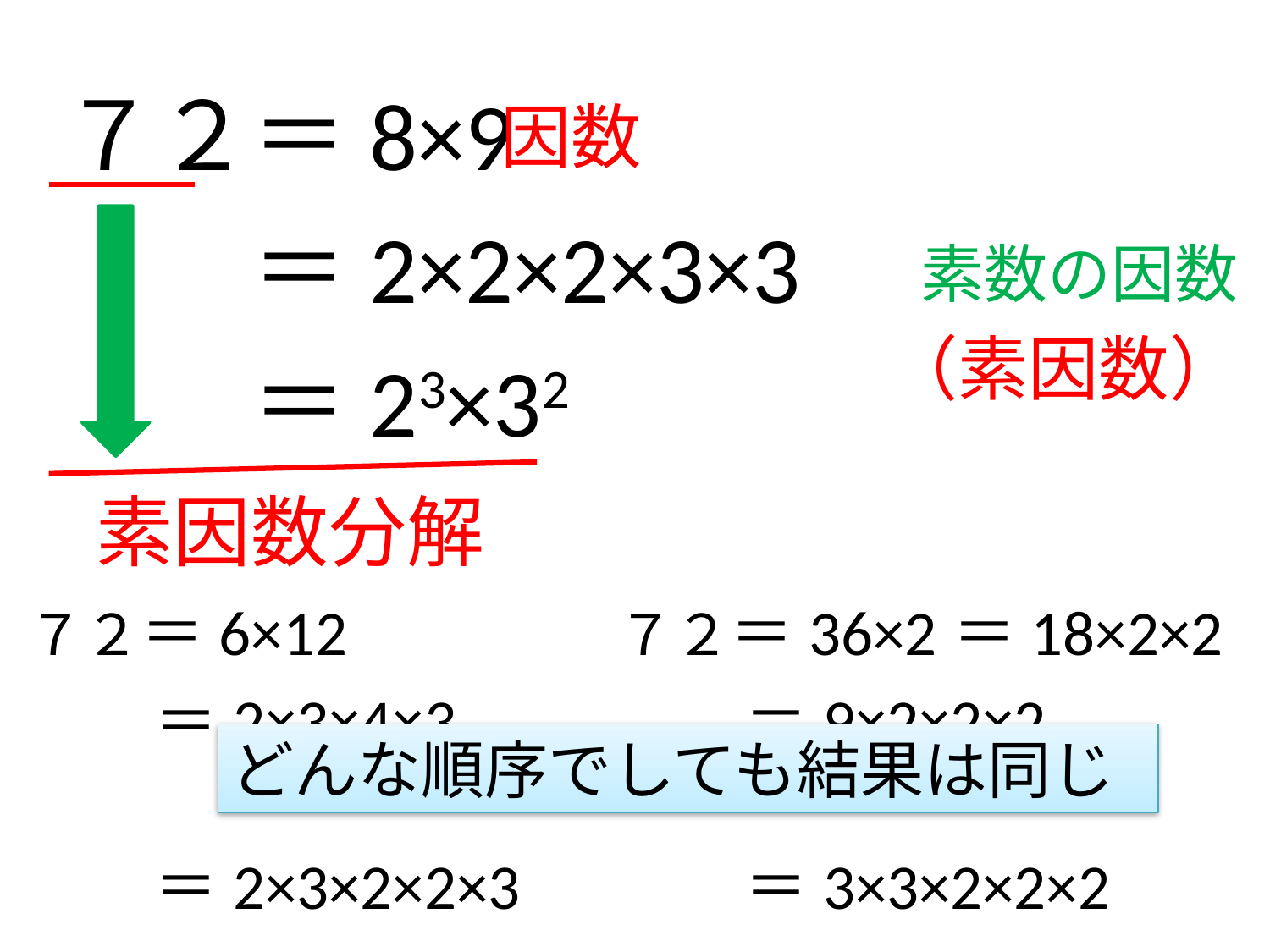

７２＝8×9
　　＝2×2×2×3×3
　　＝23×32
因数
素数の因数

（素因数）
素因数分解
７２＝36×2＝18×2×2
　　＝9×2×2×2
　　＝3×3×2×2×2
　　＝23×32
７２＝6×12
　　＝2×3×4×3
　　＝2×3×2×2×3
　　＝23×32
どんな順序でしても結果は同じ